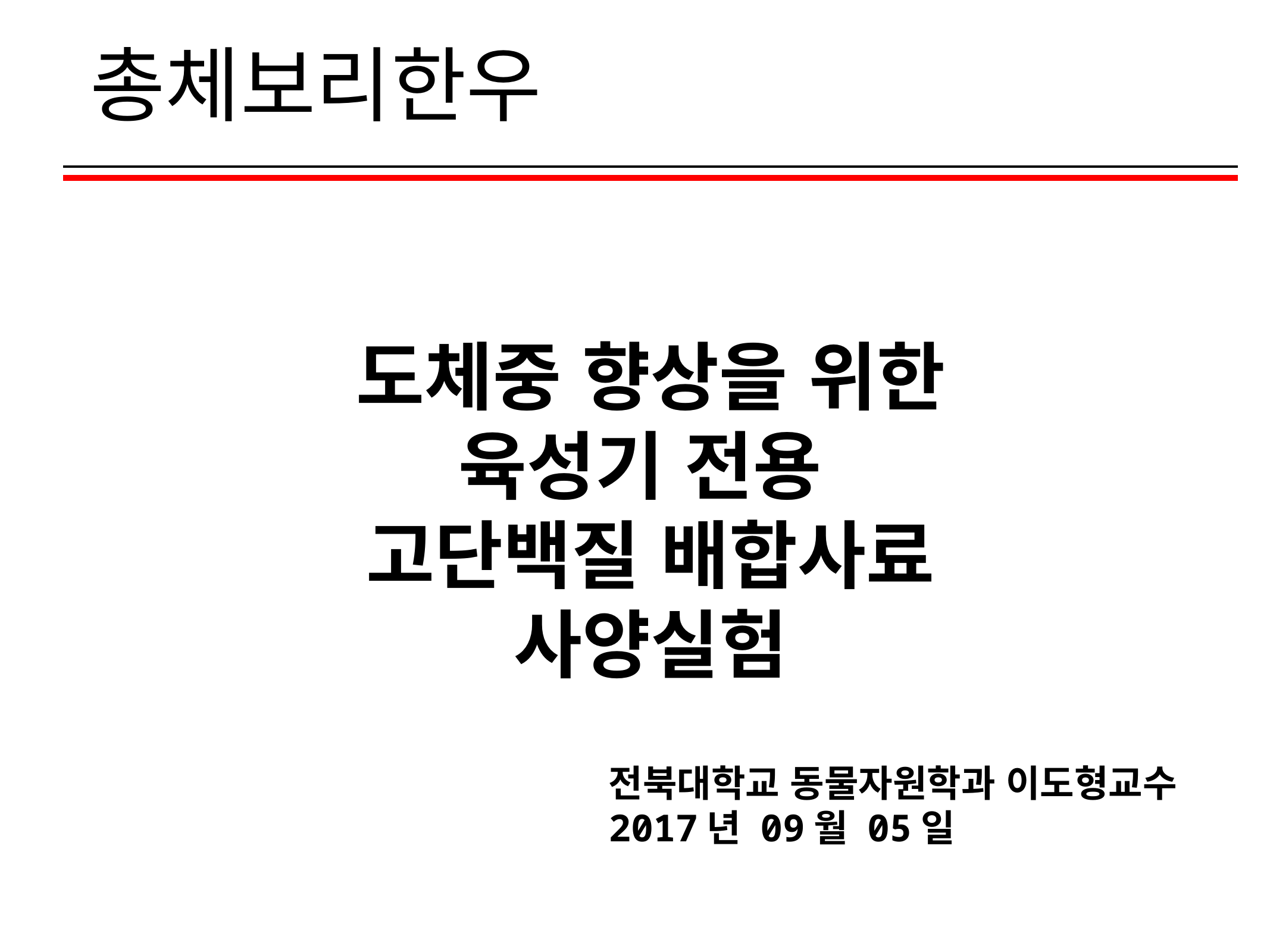

총체보리한우

도체중 향상을 위한
육성기 전용
고단백질 배합사료
사양실험
전북대학교 동물자원학과 이도형교수
2017년 09월 05일